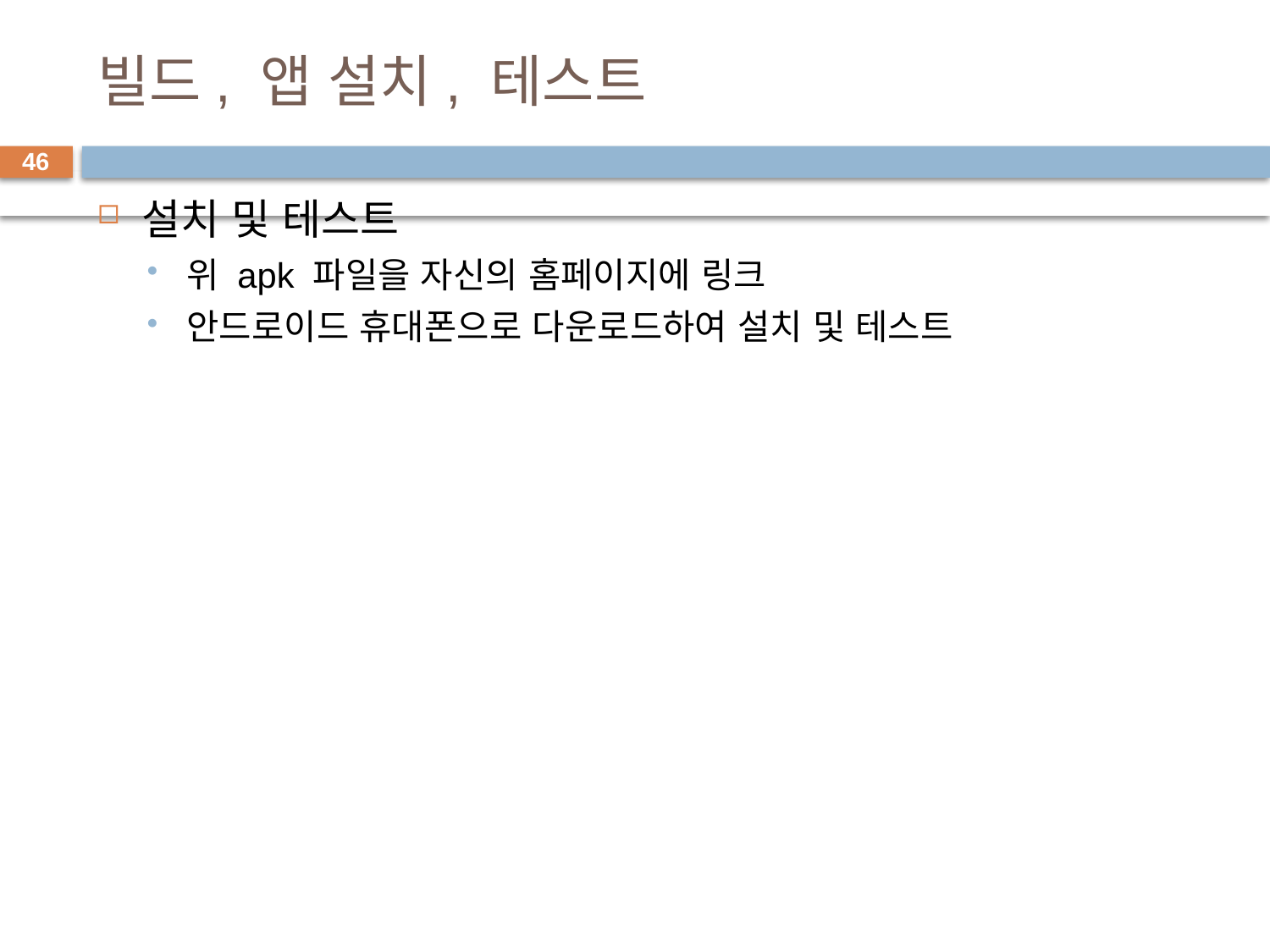

# 빌드, 앱 설치, 테스트
46
설치 및 테스트
위 apk 파일을 자신의 홈페이지에 링크
안드로이드 휴대폰으로 다운로드하여 설치 및 테스트